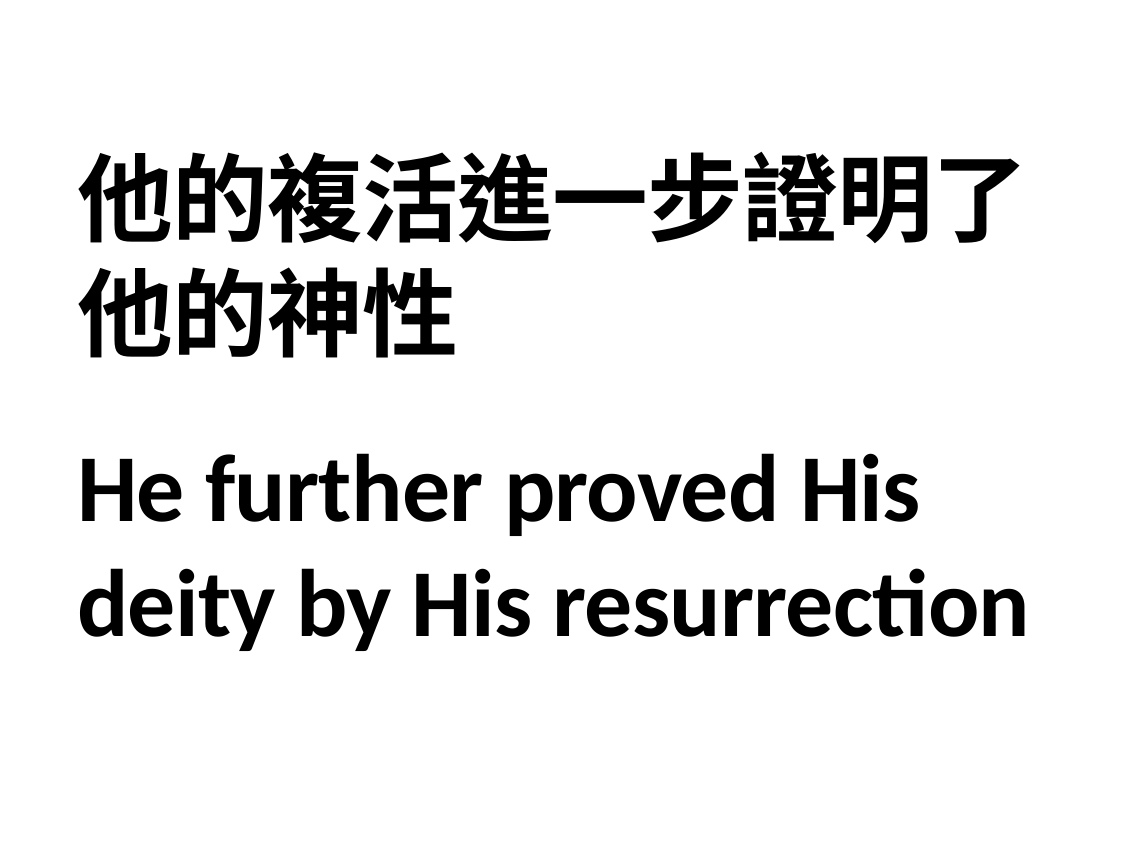

他的複活進一步證明了他的神性

He further proved His deity by His resurrection